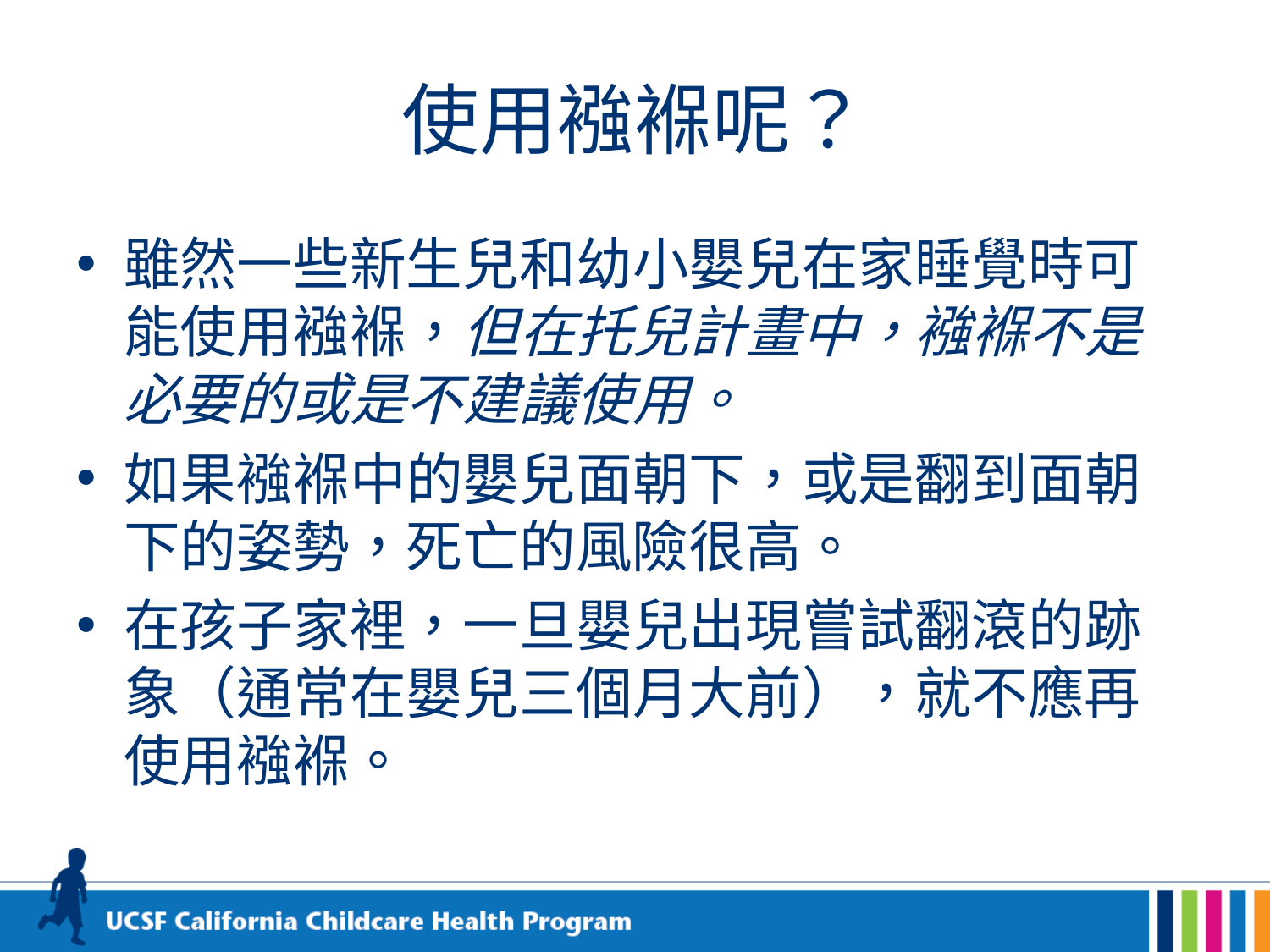

# 使用襁褓呢？
雖然一些新生兒和幼小嬰兒在家睡覺時可能使用襁褓，但在托兒計畫中，襁褓不是必要的或是不建議使用。
如果襁褓中的嬰兒面朝下，或是翻到面朝下的姿勢，死亡的風險很高。
在孩子家裡，一旦嬰兒出現嘗試翻滾的跡象（通常在嬰兒三個月大前），就不應再使用襁褓。